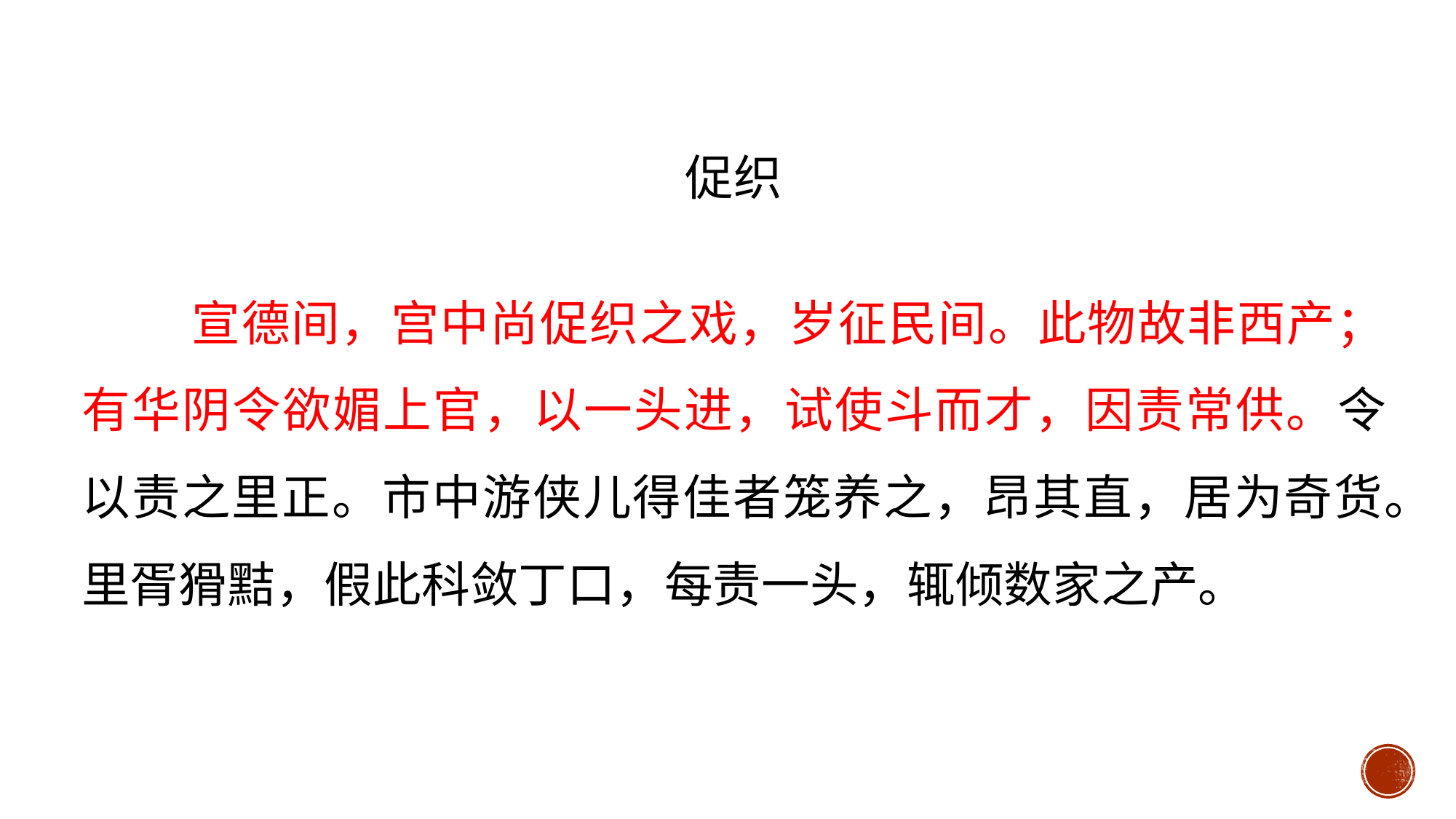

促织

        宣德间，宫中尚促织之戏，岁征民间。此物故非西产；有华阴令欲媚上官，以一头进，试使斗而才，因责常供。令以责之里正。市中游侠儿得佳者笼养之，昂其直，居为奇货。里胥猾黠，假此科敛丁口，每责一头，辄倾数家之产。